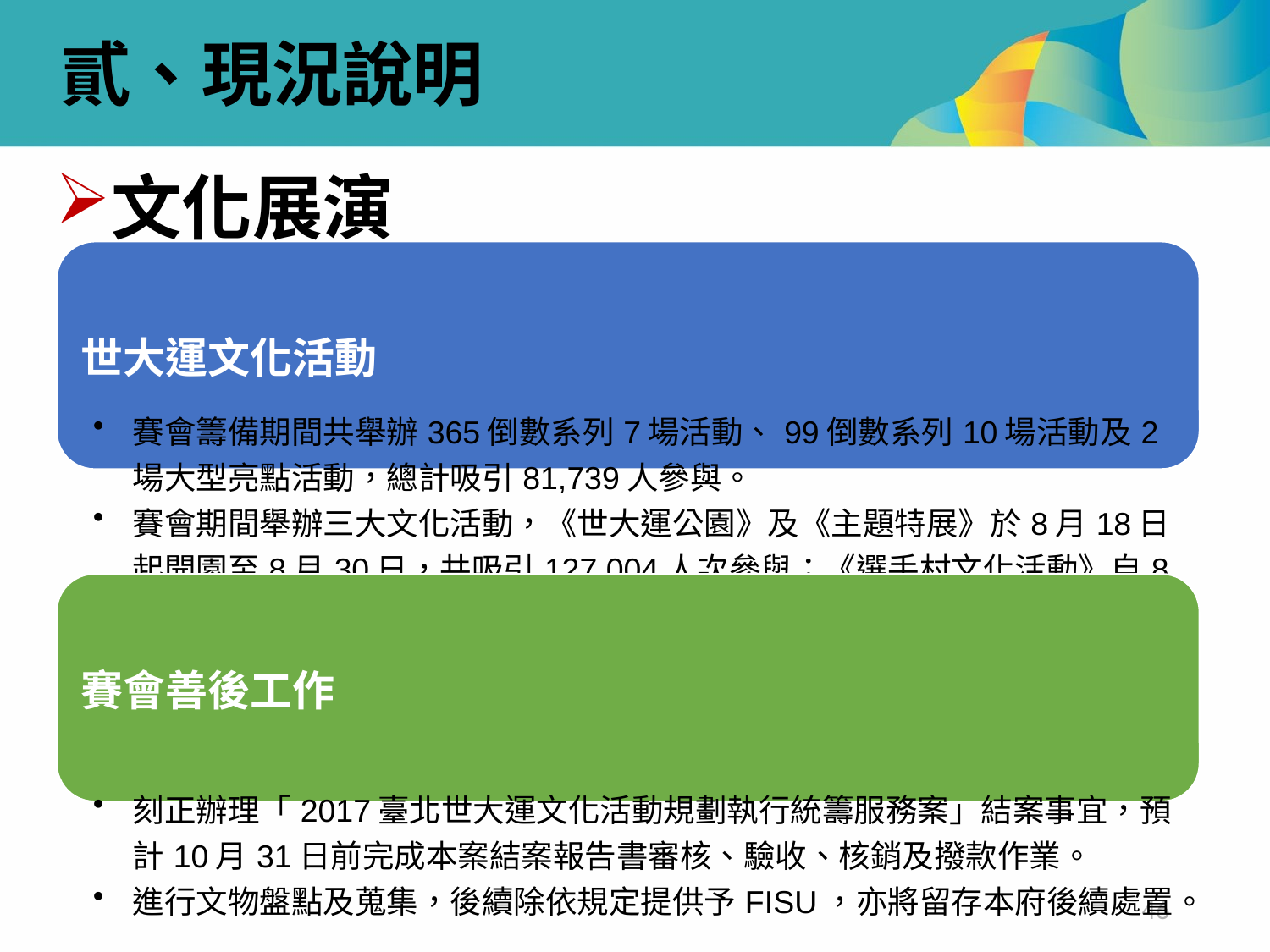

貳、現況說明
文化展演
世大運文化活動
賽會籌備期間共舉辦365倒數系列7場活動、99倒數系列10場活動及2場大型亮點活動，總計吸引81,739人參與。
賽會期間舉辦三大文化活動，《世大運公園》及《主題特展》於8月18日起開園至8月30日，共吸引127,004人次參與；《選手村文化活動》自8月12日開村至9月2日閉村期間，共吸引14,464人次參與。
賽會善後工作
刻正辦理「2017臺北世大運文化活動規劃執行統籌服務案」結案事宜，預計10月31日前完成本案結案報告書審核、驗收、核銷及撥款作業。
進行文物盤點及蒐集，後續除依規定提供予FISU，亦將留存本府後續處置。
46